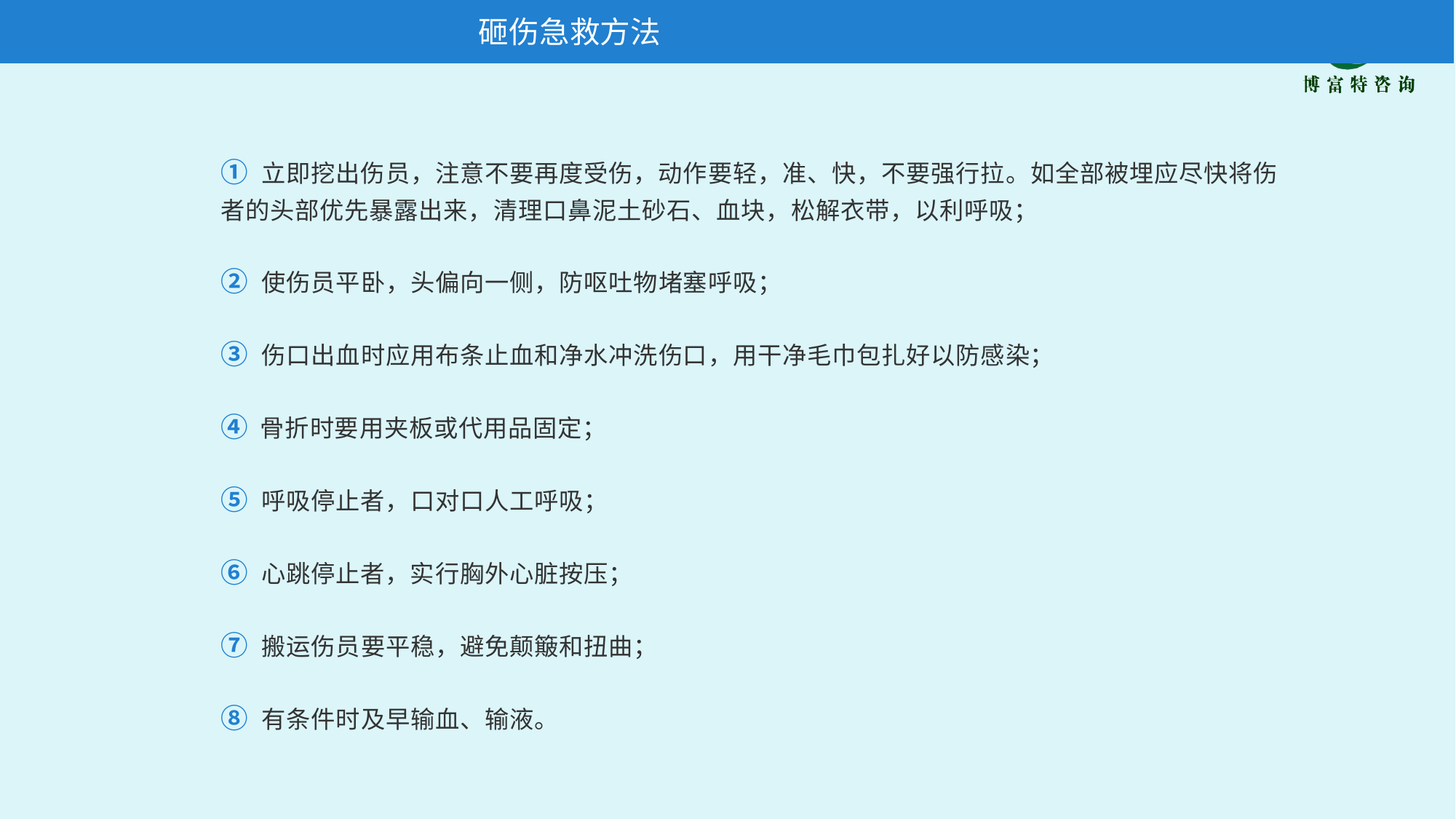

砸伤急救方法
① 立即挖出伤员，注意不要再度受伤，动作要轻，准、快，不要强行拉。如全部被埋应尽快将伤者的头部优先暴露出来，清理口鼻泥土砂石、血块，松解衣带，以利呼吸；
② 使伤员平卧，头偏向一侧，防呕吐物堵塞呼吸；

③ 伤口出血时应用布条止血和净水冲洗伤口，用干净毛巾包扎好以防感染；

④ 骨折时要用夹板或代用品固定；

⑤ 呼吸停止者，口对口人工呼吸；

⑥ 心跳停止者，实行胸外心脏按压；

⑦ 搬运伤员要平稳，避免颠簸和扭曲；

⑧ 有条件时及早输血、输液。